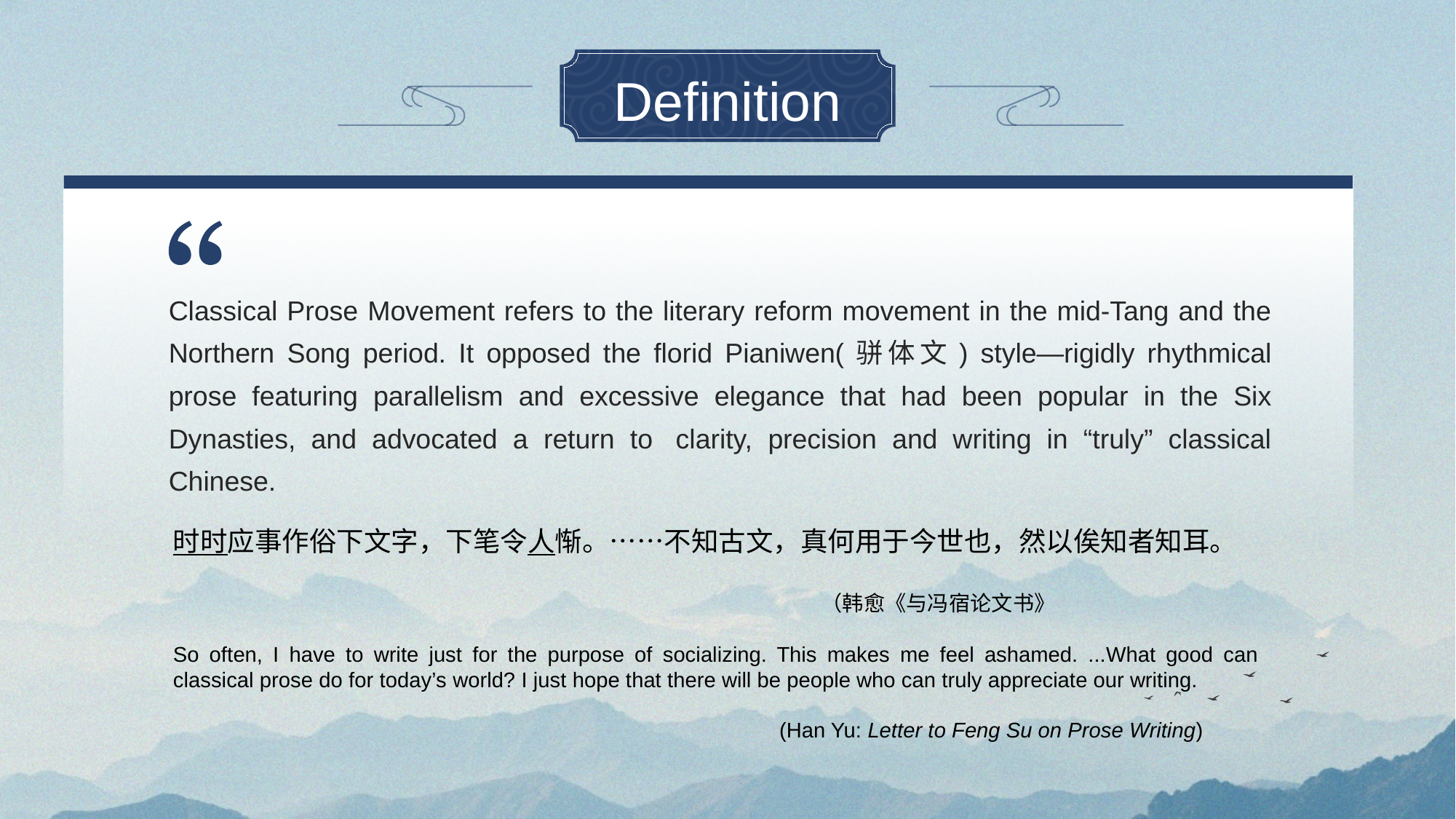

# Definition

Classical Prose Movement refers to the literary reform movement in the mid-Tang and the Northern Song period. It opposed the florid Pianiwen(骈体文) style—rigidly rhythmical prose featuring parallelism and excessive elegance that had been popular in the Six Dynasties, and advocated a return to  clarity, precision and writing in “truly” classical Chinese.
时时应事作俗下文字，下笔令人惭。……不知古文，真何用于今世也，然以俟知者知耳。

                                                                                                                                        （韩愈《与冯宿论文书》

So often, I have to write just for the purpose of socializing. This makes me feel ashamed. ...What good can classical prose do for today’s world? I just hope that there will be people who can truly appreciate our writing.
                                                                                                     (Han Yu: Letter to Feng Su on Prose Writing)